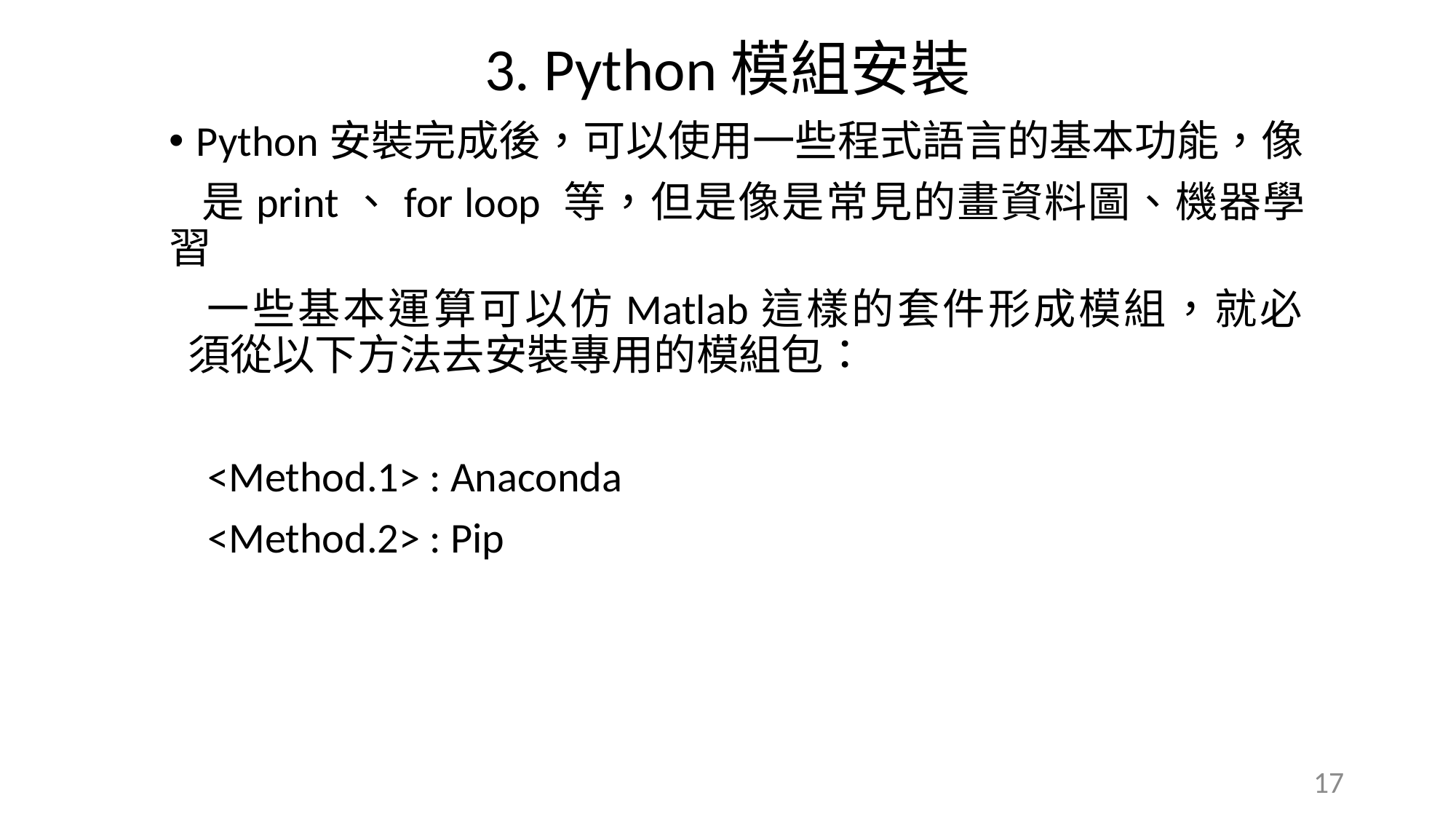

3. Python模組安裝
Python安裝完成後，可以使用一些程式語言的基本功能，像
  是print、for loop 等，但是像是常見的畫資料圖、機器學習
  一些基本運算可以仿Matlab這樣的套件形成模組，就必
  須從以下方法去安裝專用的模組包：

    <Method.1> : Anaconda
    <Method.2> : Pip
17